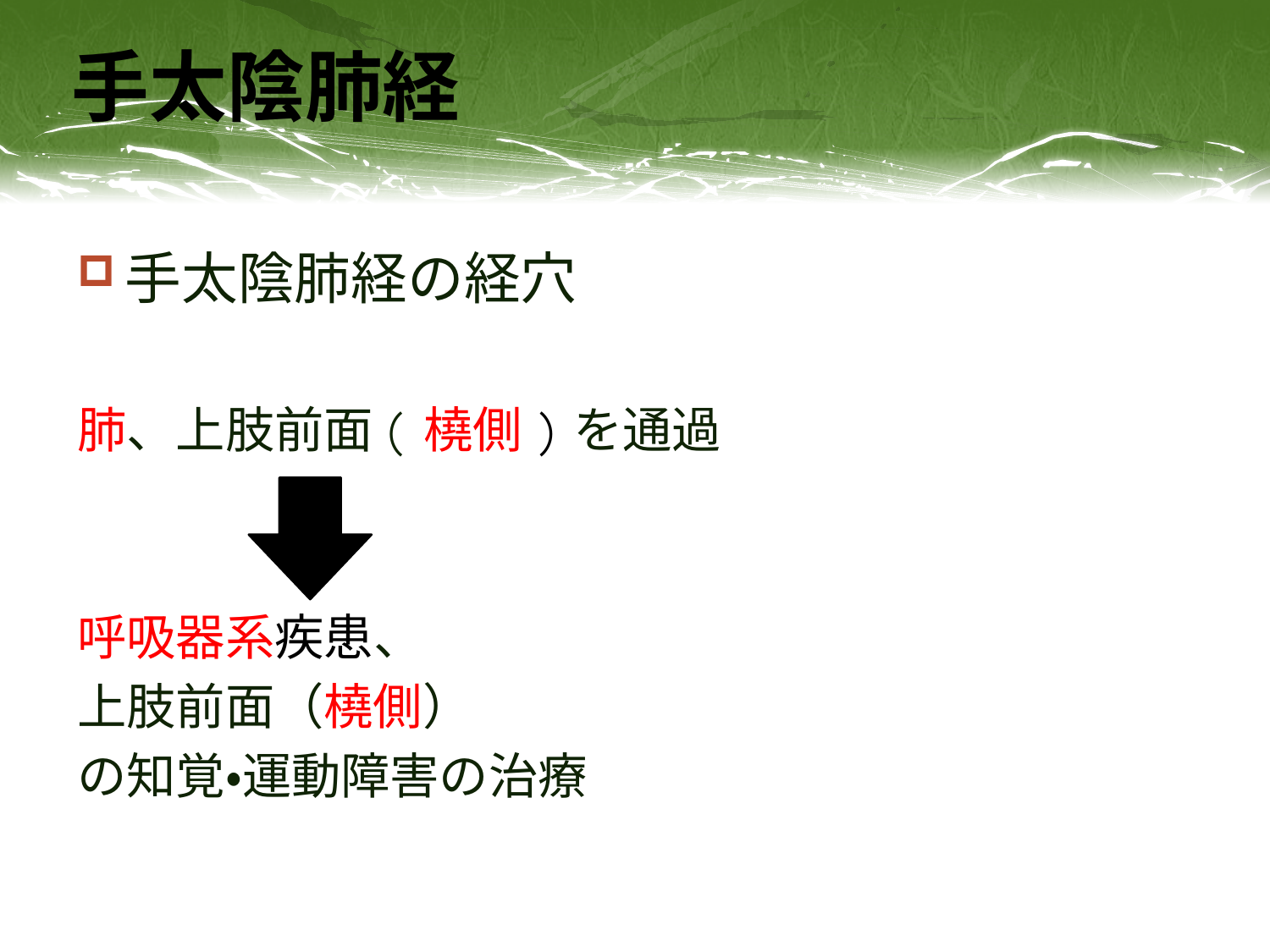

# 手太陰肺経
手太陰肺経の経穴

肺、上肢前面(橈側)を通過

呼吸器系疾患、
上肢前面（橈側）
の知覚・運動障害の治療